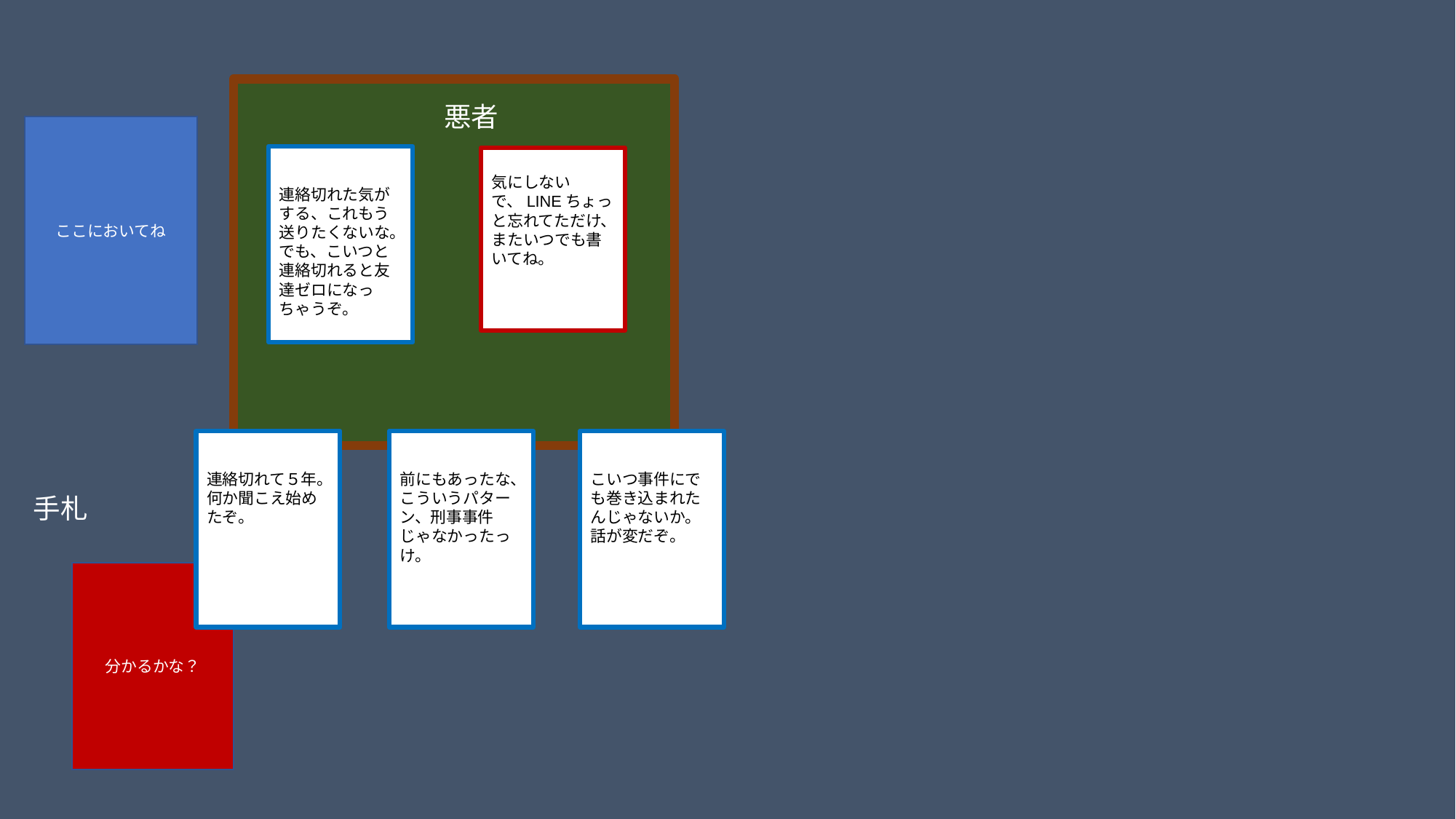

悪者
ここにおいてね

連絡切れた気がする、これもう送りたくないな。
でも、こいつと連絡切れると友達ゼロになっちゃうぞ。

気にしないで、LINEちょっと忘れてただけ、
またいつでも書いてね。

連絡切れて５年。何か聞こえ始めたぞ。

前にもあったな、こういうパターン、刑事事件じゃなかったっけ。

こいつ事件にでも巻き込まれたんじゃないか。
話が変だぞ。

手札
分かるかな？